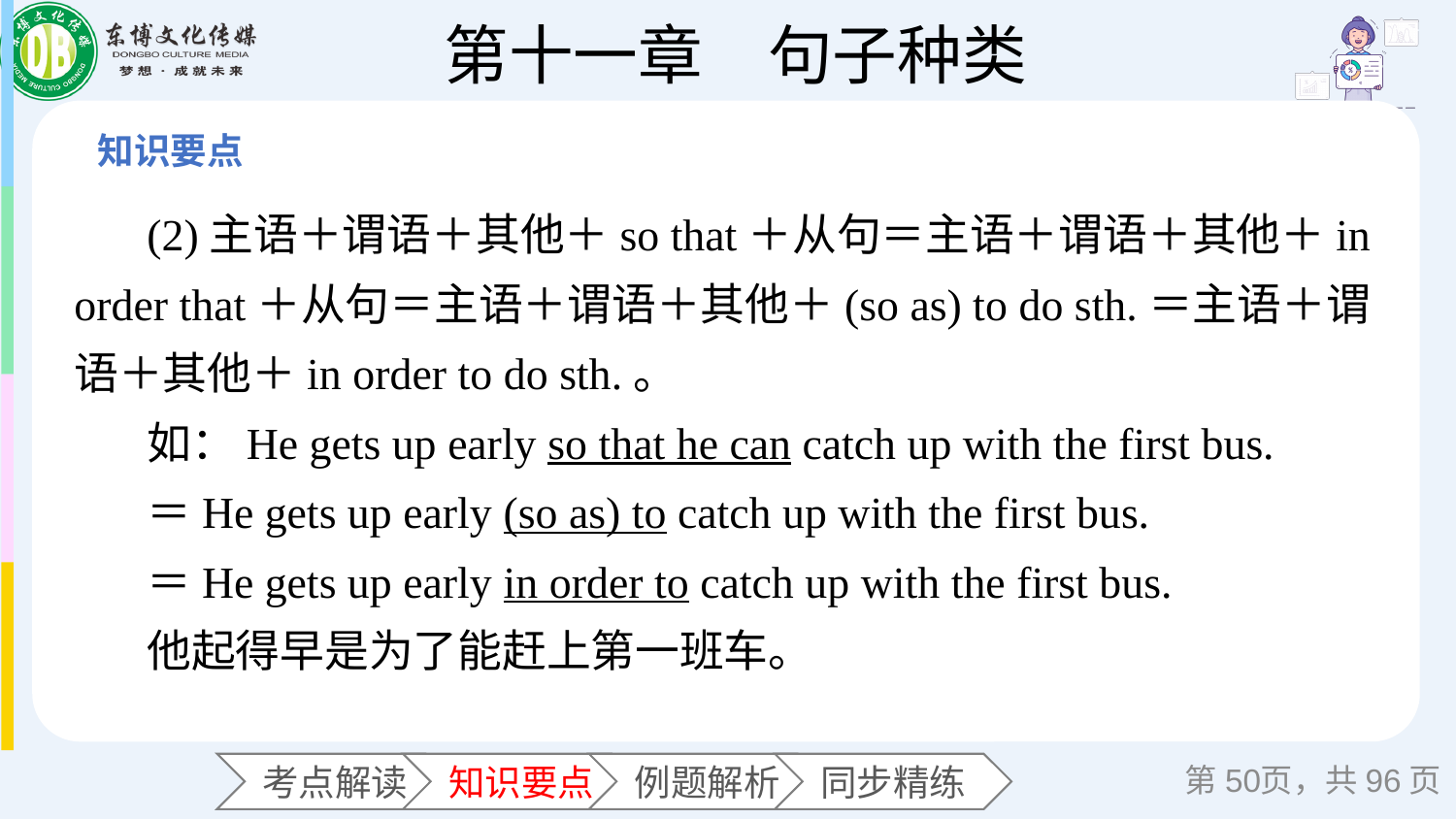

(2)主语＋谓语＋其他＋so that＋从句＝主语＋谓语＋其他＋in order that＋从句＝主语＋谓语＋其他＋(so as) to do sth.＝主语＋谓语＋其他＋in order to do sth.。
如：He gets up early so that he can catch up with the first bus.
＝He gets up early (so as) to catch up with the first bus.
＝He gets up early in order to catch up with the first bus.
他起得早是为了能赶上第一班车。
第50页，共96页